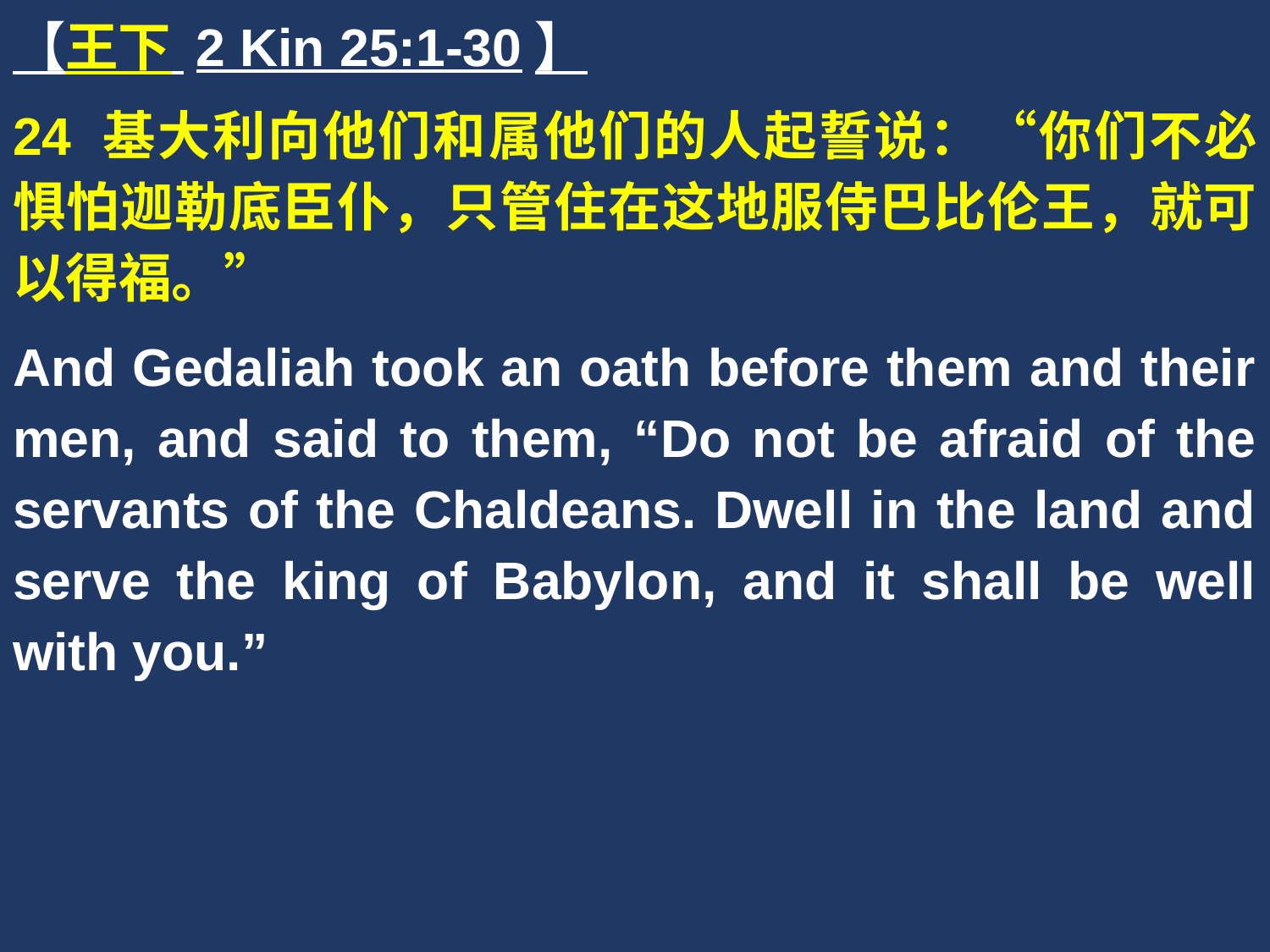

【王下 2 Kin 25:1-30】
24 基大利向他们和属他们的人起誓说：“你们不必惧怕迦勒底臣仆，只管住在这地服侍巴比伦王，就可以得福。”
And Gedaliah took an oath before them and their men, and said to them, “Do not be afraid of the servants of the Chaldeans. Dwell in the land and serve the king of Babylon, and it shall be well with you.”